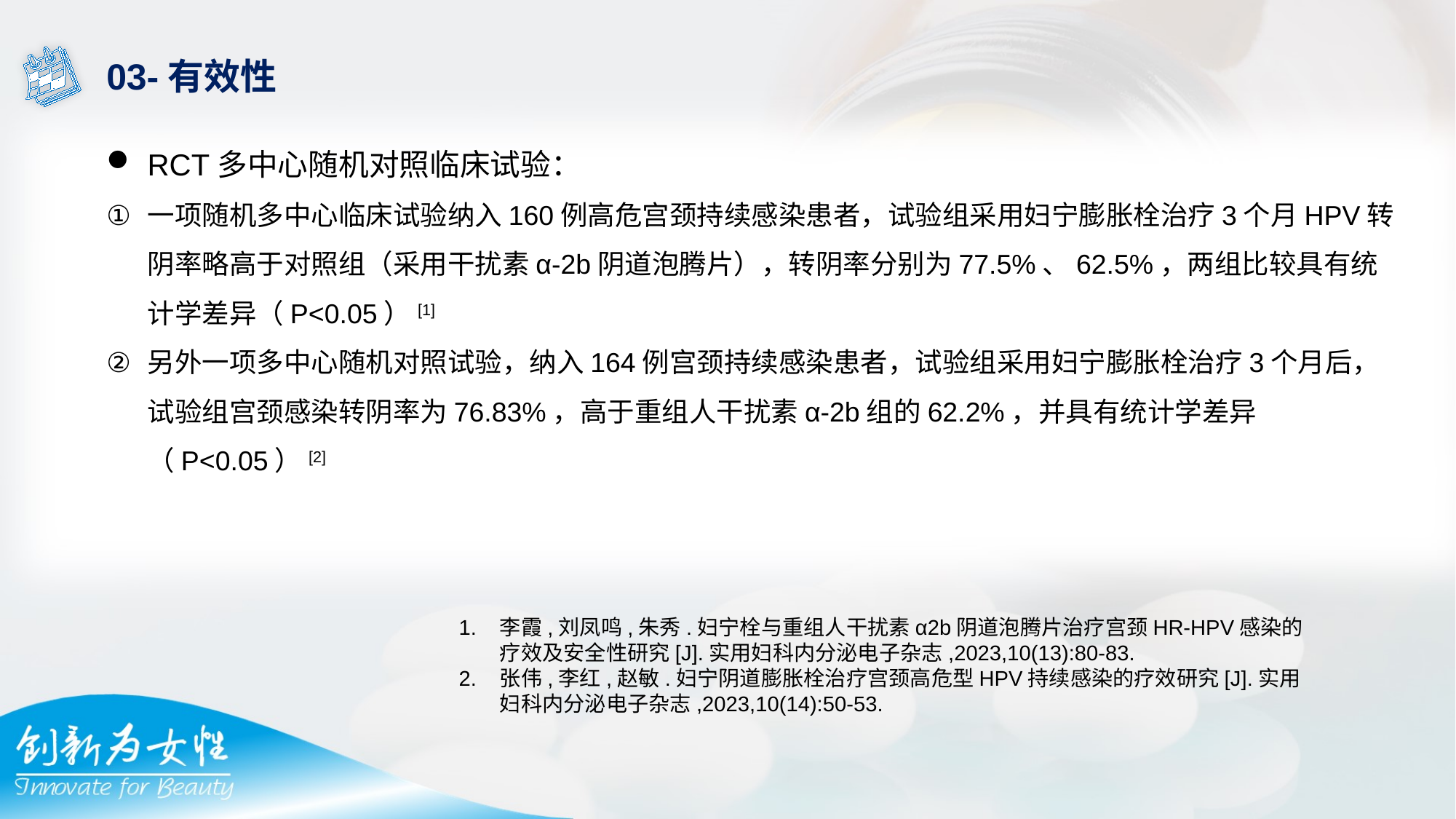

03-有效性
RCT多中心随机对照临床试验：
一项随机多中心临床试验纳入160例高危宫颈持续感染患者，试验组采用妇宁膨胀栓治疗3个月HPV转阴率略高于对照组（采用干扰素α-2b阴道泡腾片），转阴率分别为77.5%、62.5%，两组比较具有统计学差异（P<0.05）[1]
另外一项多中心随机对照试验，纳入164例宫颈持续感染患者，试验组采用妇宁膨胀栓治疗3个月后，试验组宫颈感染转阴率为76.83%，高于重组人干扰素α-2b组的62.2%，并具有统计学差异（P<0.05）[2]

李霞,刘凤鸣,朱秀.妇宁栓与重组人干扰素α2b阴道泡腾片治疗宫颈HR-HPV感染的疗效及安全性研究[J].实用妇科内分泌电子杂志,2023,10(13):80-83.
张伟,李红,赵敏.妇宁阴道膨胀栓治疗宫颈高危型HPV持续感染的疗效研究[J].实用妇科内分泌电子杂志,2023,10(14):50-53.